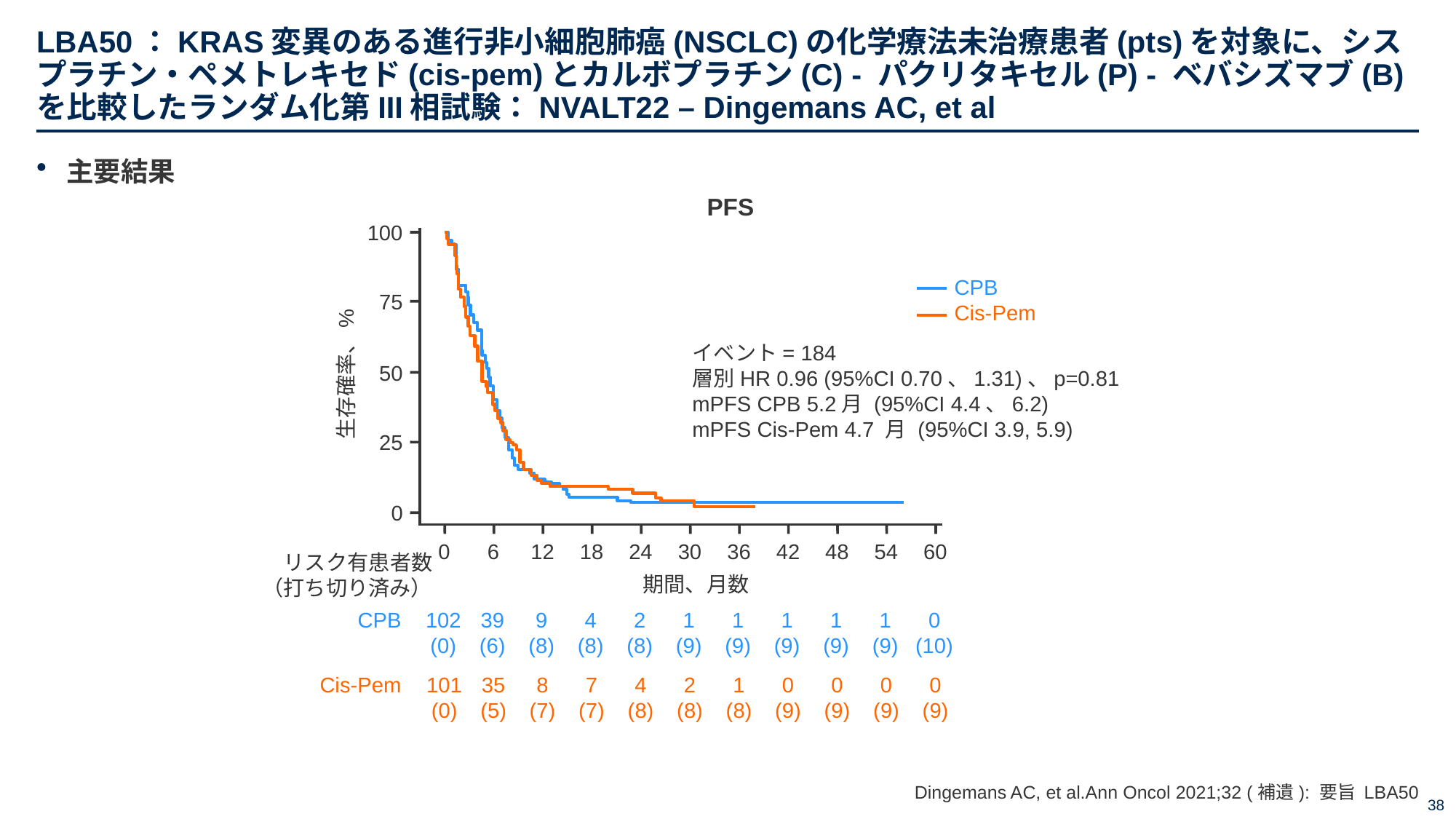

# LBA50：KRAS変異のある進行非小細胞肺癌(NSCLC)の化学療法未治療患者(pts)を対象に、シスプラチン・ペメトレキセド(cis-pem)とカルボプラチン(C) - パクリタキセル(P) - ベバシズマブ(B)を比較したランダム化第III相試験：NVALT22 – Dingemans AC, et al
主要結果
PFS
100

75

生存確率、%
50

25

0

CPB
Cis-Pem
イベント= 184
層別HR 0.96 (95%CI 0.70、1.31)、p=0.81
mPFS CPB 5.2月 (95%CI 4.4、6.2)
mPFS Cis-Pem 4.7 月 (95%CI 3.9, 5.9)

0
6
12
18
24
30
36
42
48
54
60
リスク有患者数
（打ち切り済み）
期間、月数
CPB
102
(0)
39
(6)
9
(8)
4
(8)
2
(8)
1
(9)
1
(9)
1
(9)
1
(9)
1
(9)
0
(10)
Cis-Pem
101
(0)
35
(5)
8
(7)
7
(7)
4
(8)
2
(8)
1
(8)
0
(9)
0
(9)
0
(9)
0
(9)
Dingemans AC, et al.Ann Oncol 2021;32 (補遺): 要旨 LBA50